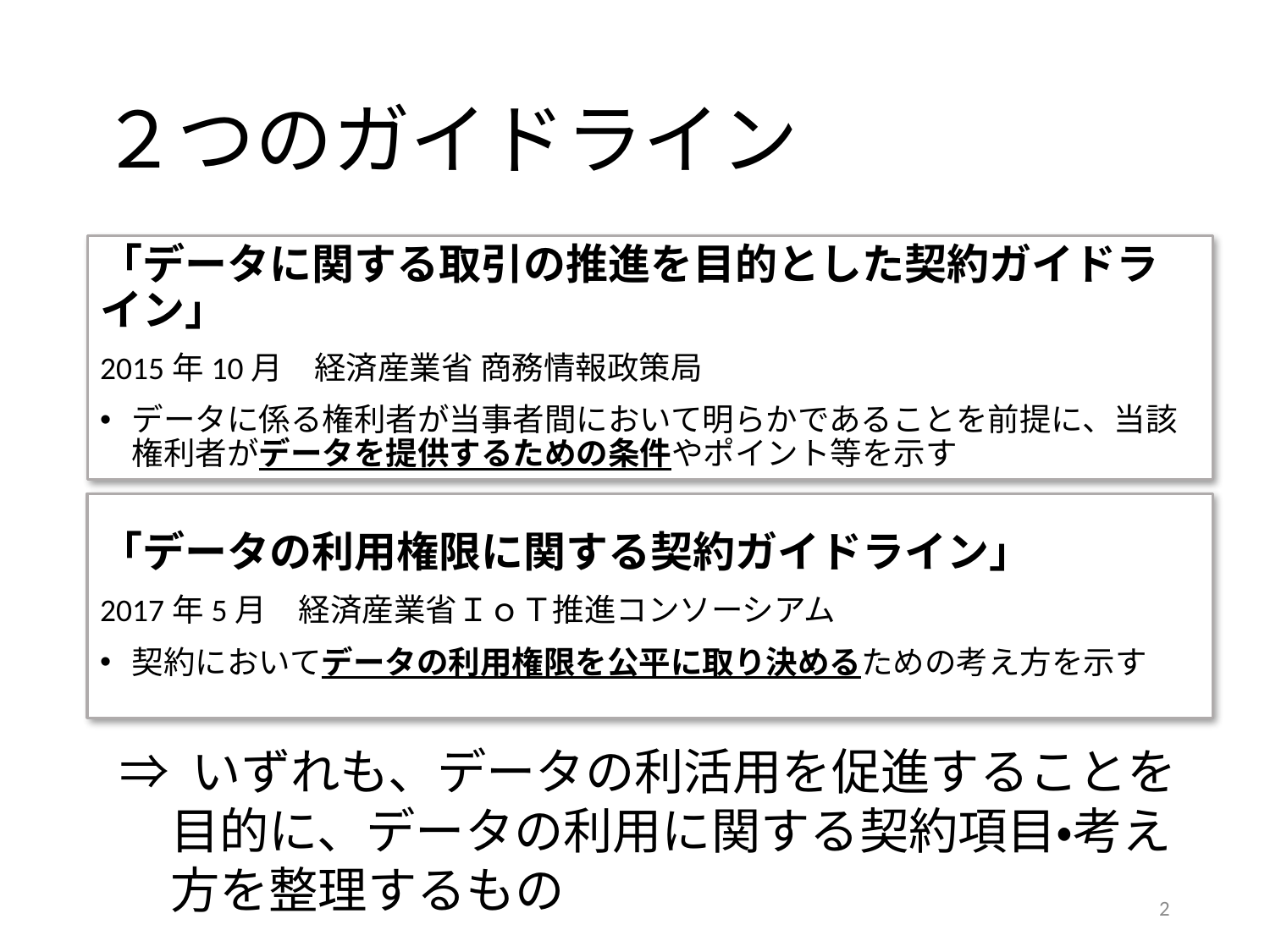

# ２つのガイドライン
「データに関する取引の推進を目的とした契約ガイドライン」
2015年10月　経済産業省 商務情報政策局
データに係る権利者が当事者間において明らかであることを前提に、当該権利者がデータを提供するための条件やポイント等を示す
「データの利用権限に関する契約ガイドライン」
2017年5月　経済産業省ＩｏＴ推進コンソーシアム
契約においてデータの利用権限を公平に取り決めるための考え方を示す
⇒ いずれも、データの利活用を促進することを目的に、データの利用に関する契約項目・考え方を整理するもの
2